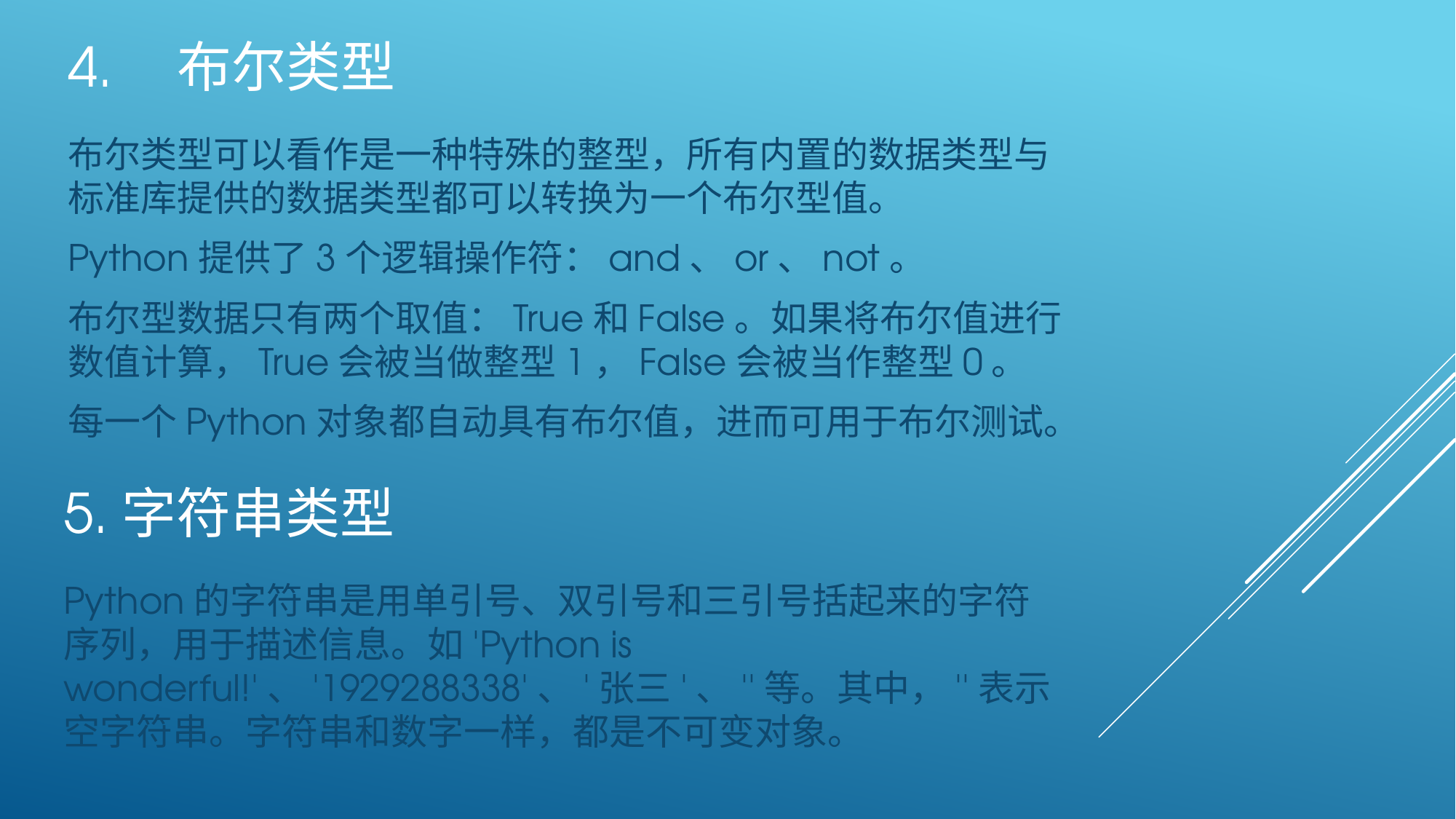

# 4.	布尔类型
布尔类型可以看作是一种特殊的整型，所有内置的数据类型与标准库提供的数据类型都可以转换为一个布尔型值。
Python提供了3个逻辑操作符：and、or、not。
布尔型数据只有两个取值：True和False。如果将布尔值进行数值计算，True会被当做整型1，False会被当作整型0。
每一个Python对象都自动具有布尔值，进而可用于布尔测试。
5.字符串类型
Python的字符串是用单引号、双引号和三引号括起来的字符序列，用于描述信息。如'Python is wonderful!'、'1929288338'、'张三'、''等。其中，''表示空字符串。字符串和数字一样，都是不可变对象。